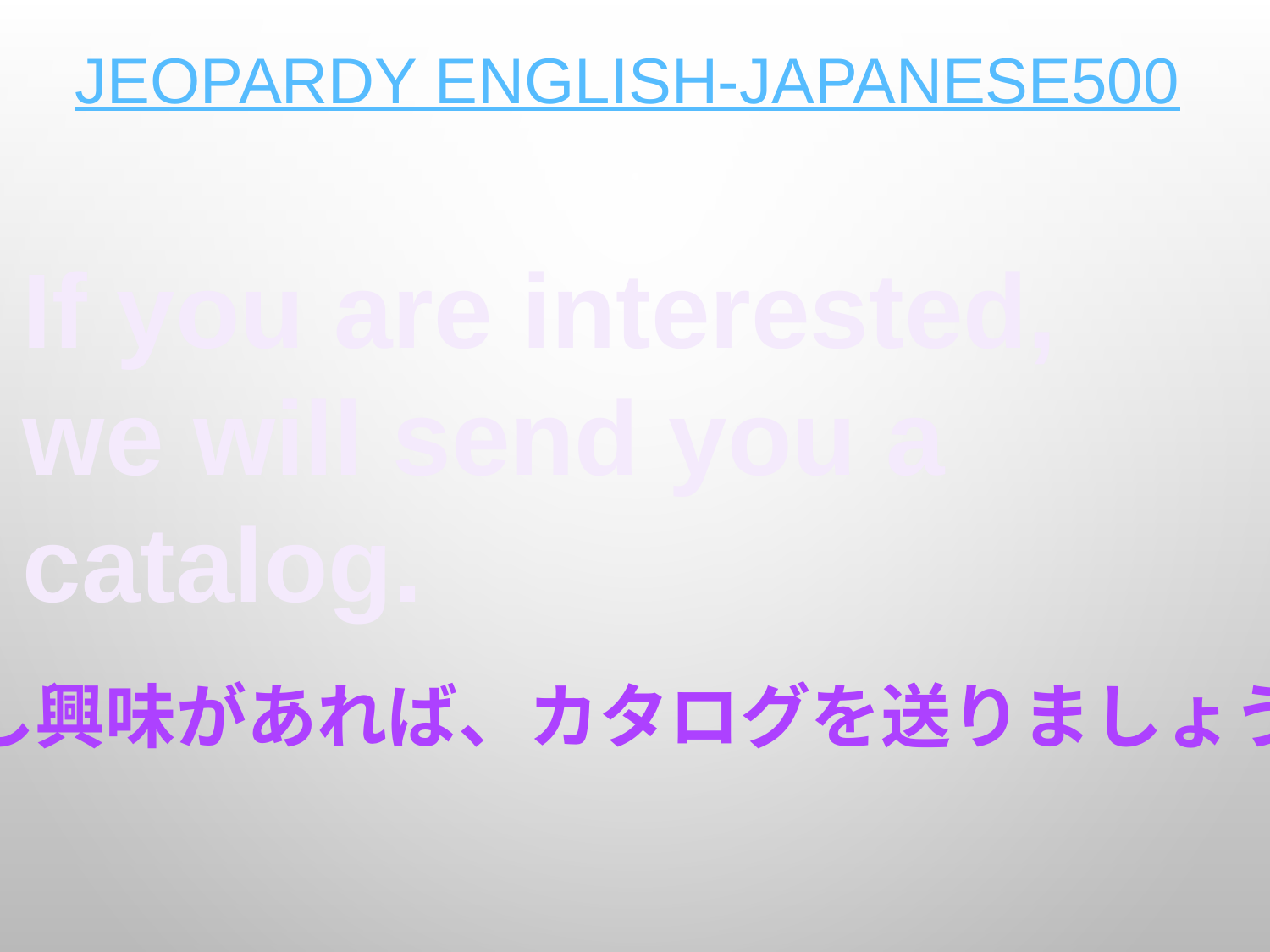

# Jeopardy English-Japanese500
If you are interested,
we will send you a catalog.
もし興味があれば、カタログを送りましょう。